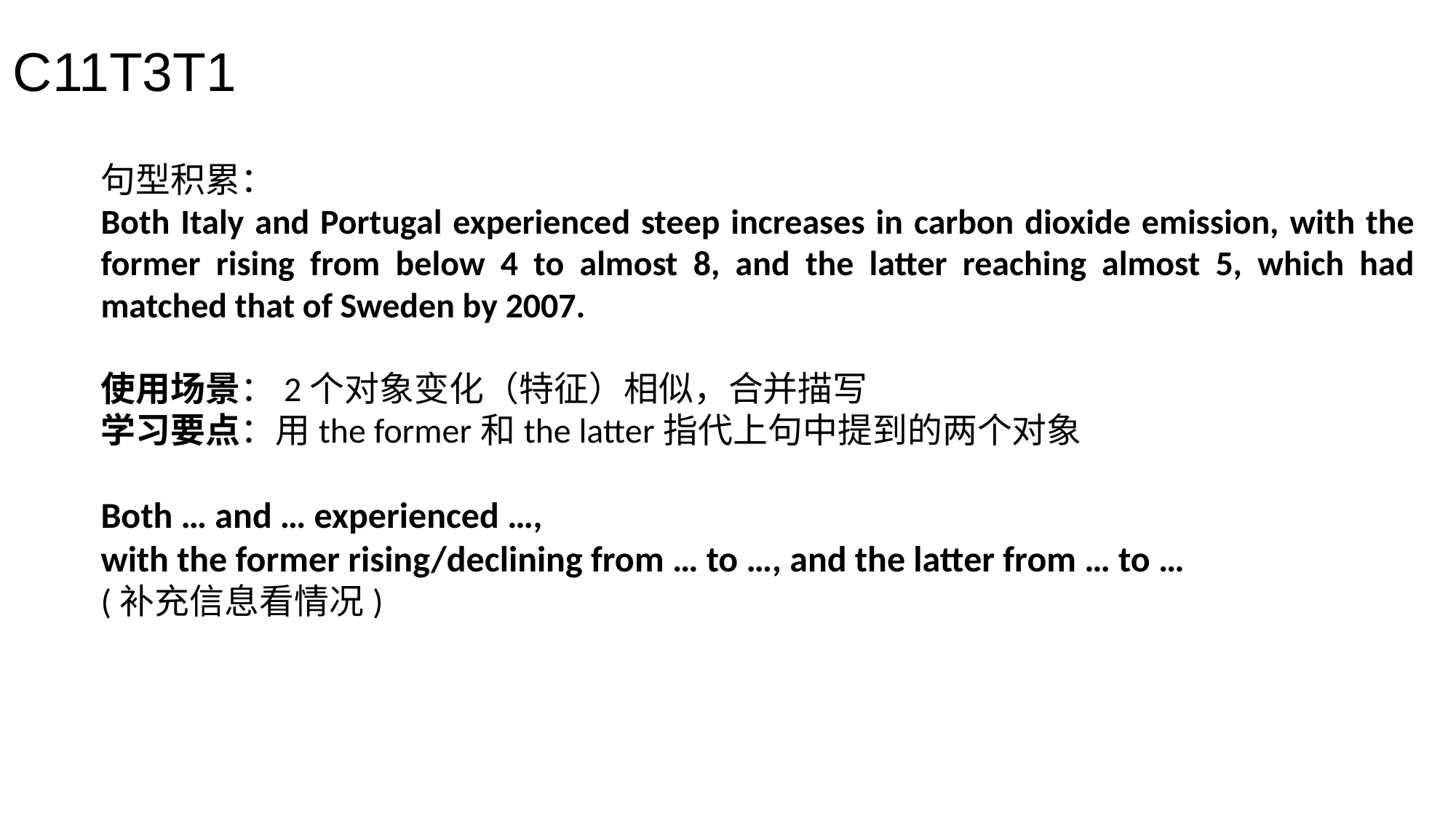

C11T3T1
句型积累：
Both Italy and Portugal experienced steep increases in carbon dioxide emission, with the former rising from below 4 to almost 8, and the latter reaching almost 5, which had matched that of Sweden by 2007.

使用场景：2个对象变化（特征）相似，合并描写
学习要点：用the former和the latter指代上句中提到的两个对象

Both … and … experienced …,
with the former rising/declining from … to …, and the latter from … to …
(补充信息看情况)